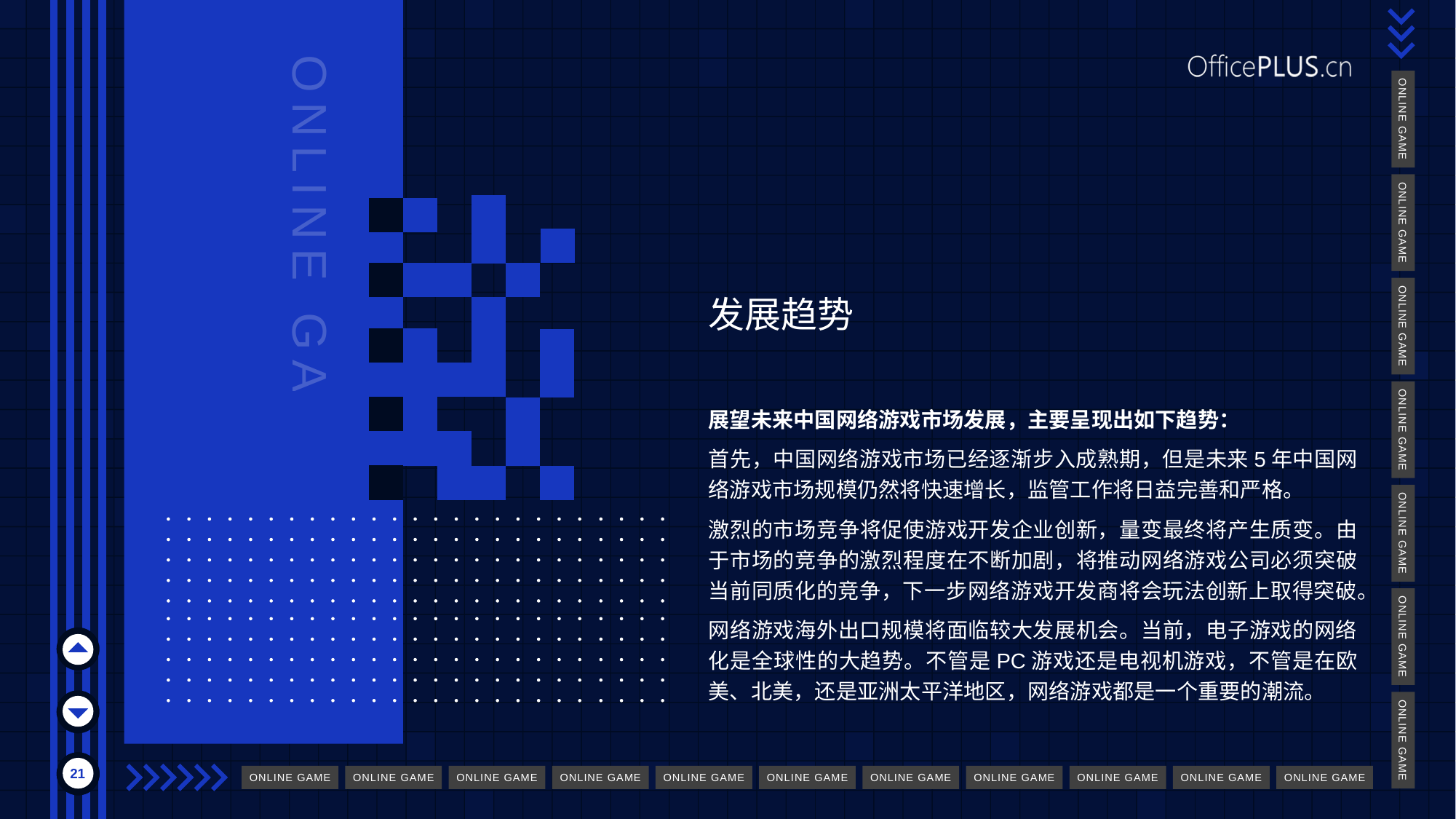

ONLINE GAME
# 发展趋势

展望未来中国网络游戏市场发展，主要呈现出如下趋势：
首先，中国网络游戏市场已经逐渐步入成熟期，但是未来5年中国网络游戏市场规模仍然将快速增长，监管工作将日益完善和严格。
激烈的市场竞争将促使游戏开发企业创新，量变最终将产生质变。由于市场的竞争的激烈程度在不断加剧，将推动网络游戏公司必须突破当前同质化的竞争，下一步网络游戏开发商将会玩法创新上取得突破。
网络游戏海外出口规模将面临较大发展机会。当前，电子游戏的网络化是全球性的大趋势。不管是PC游戏还是电视机游戏，不管是在欧美、北美，还是亚洲太平洋地区，网络游戏都是一个重要的潮流。